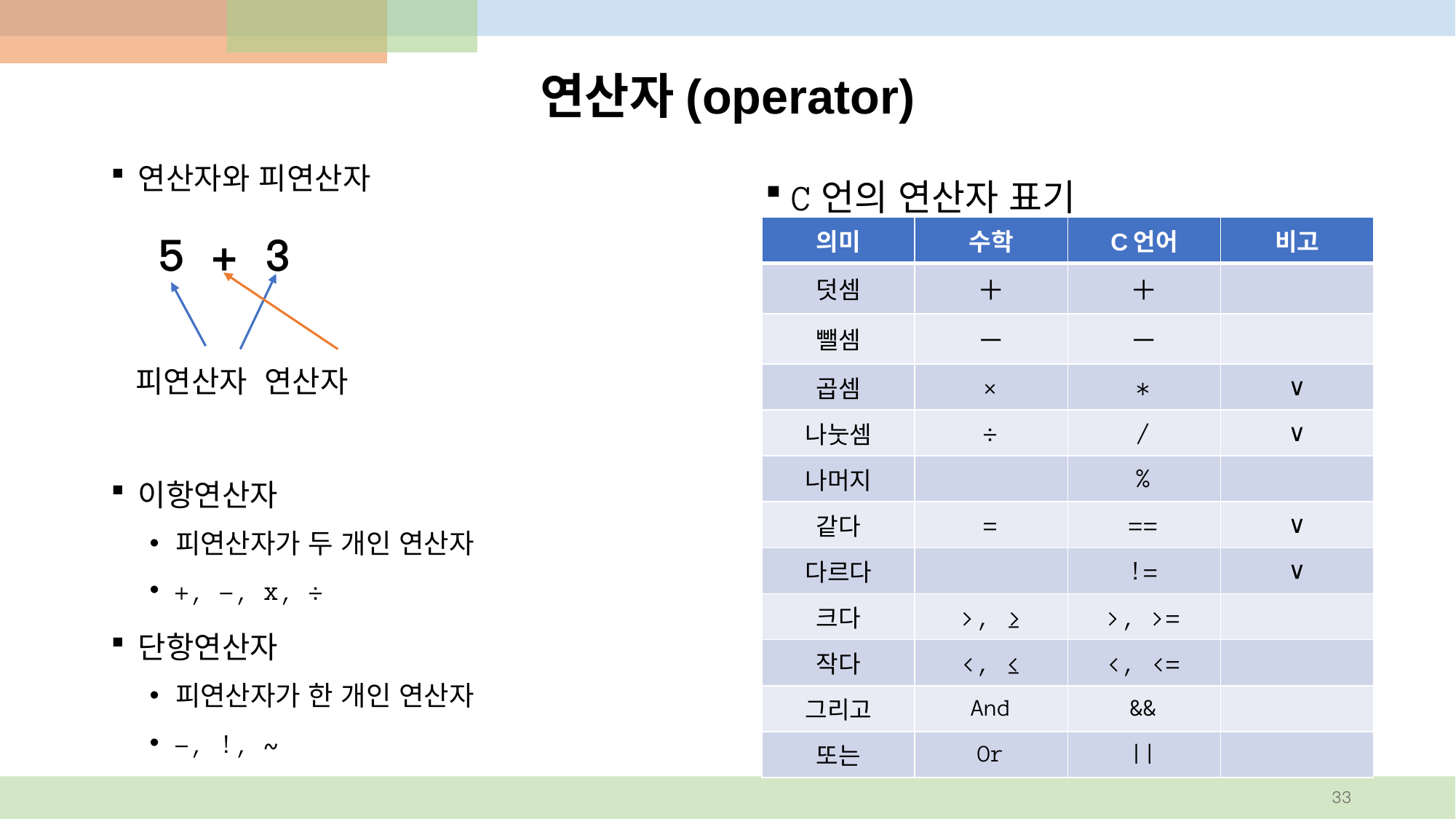

# 연산자(operator)
연산자와 피연산자
   5 + 3

  피연산자  연산자

이항연산자
피연산자가 두 개인 연산자
+, -, x, ÷
단항연산자
피연산자가 한 개인 연산자
-, !, ~
C언의 연산자 표기
| 의미 | 수학 | C언어 | 비고 |
| --- | --- | --- | --- |
| 덧셈 | ＋ | ＋ |  |
| 뺄셈 | － | － |  |
| 곱셈 | × | \* | ∨ |
| 나눗셈 | ÷ | / | ∨ |
| 나머지 |  | % |  |
| 같다 | = | == | ∨ |
| 다르다 |  | != | ∨ |
| 크다 | >, ≥ | >, >= |  |
| 작다 | <, ≤ | <, <= |  |
| 그리고 | And | && |  |
| 또는 | Or | || |  |
33